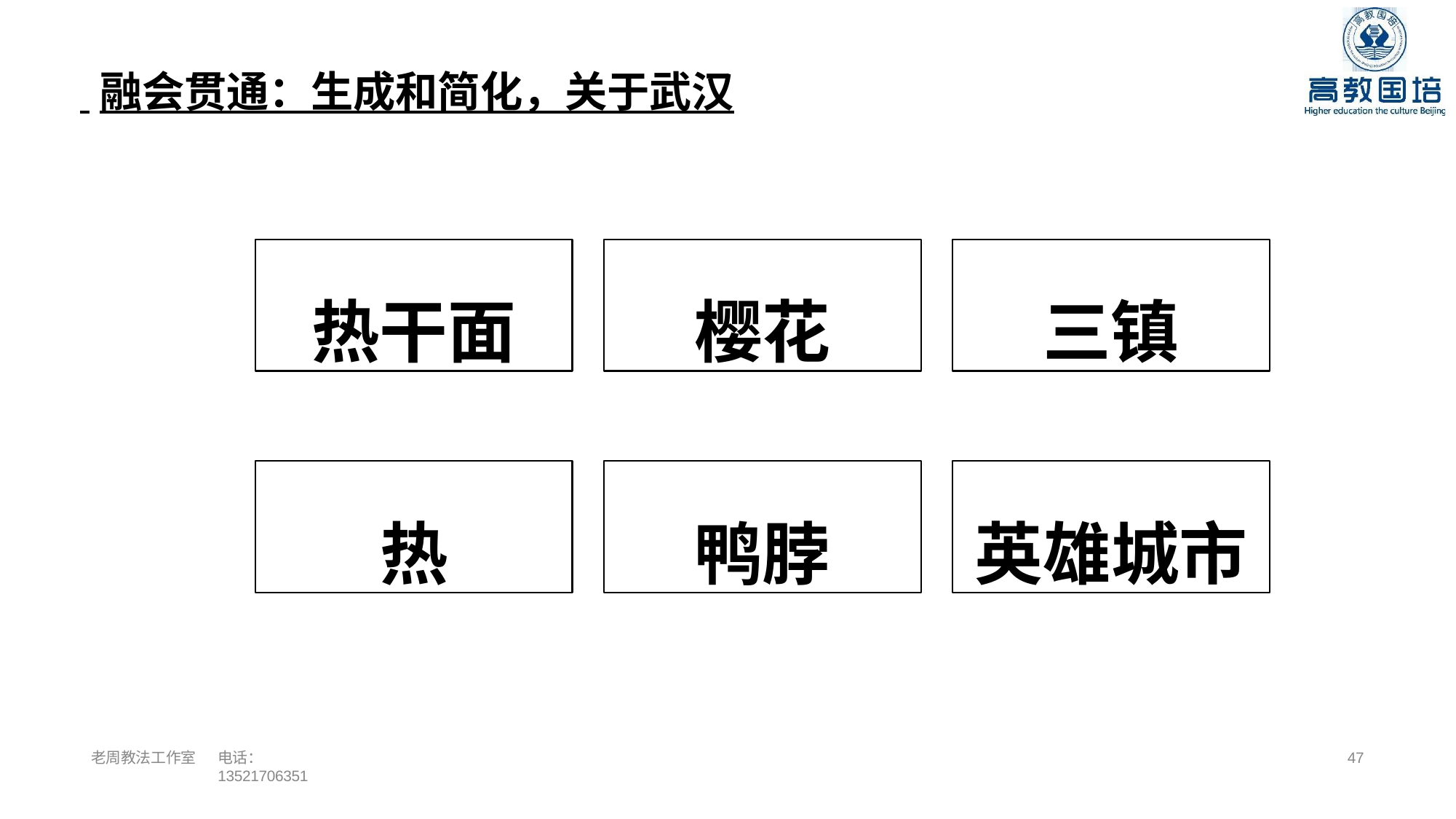

# 融会贯通：生成和简化，关于武汉
热干面
樱花
三镇
热
鸭脖
英雄城市
老周教法工作室
电话：13521706351
47